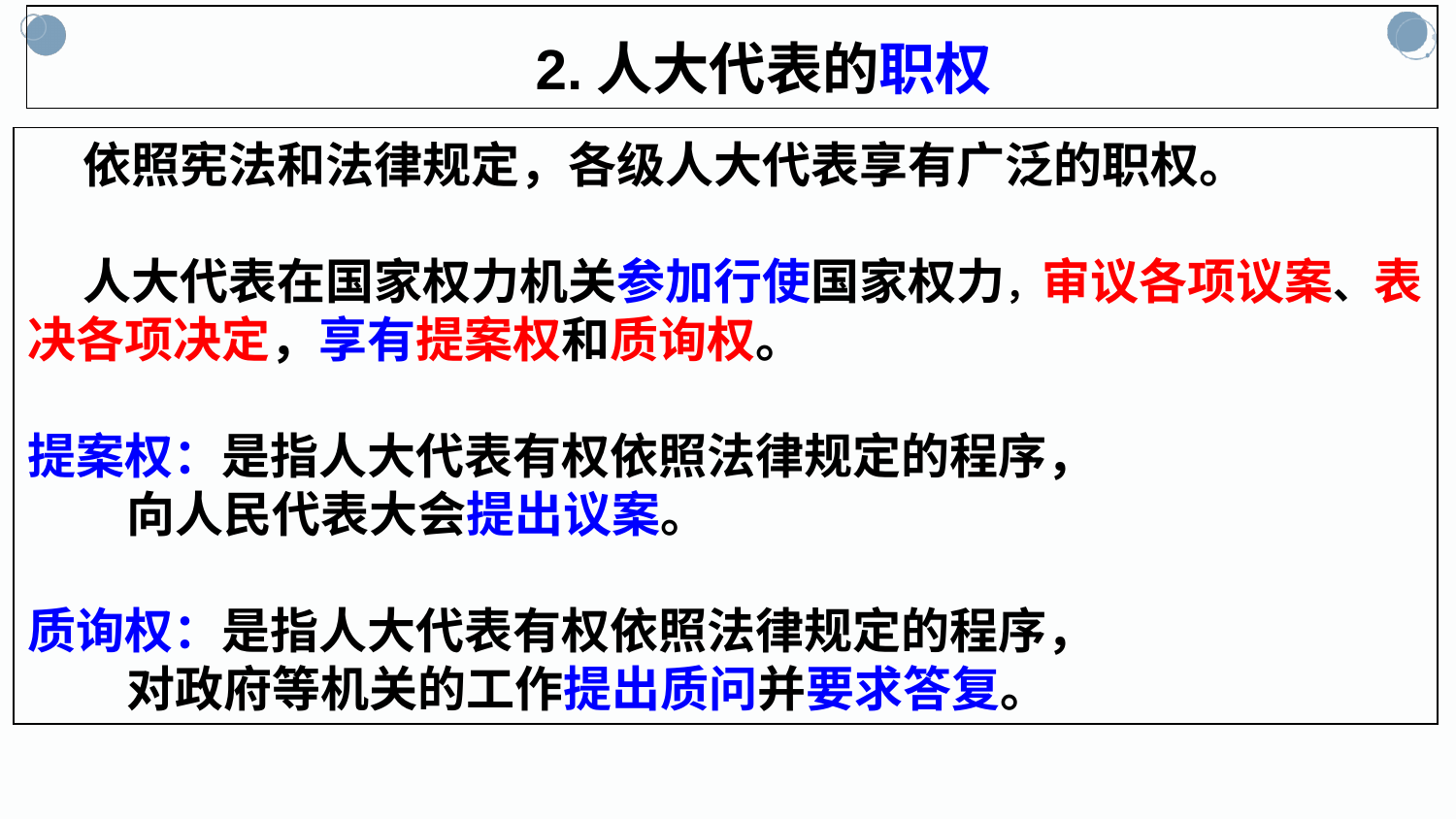

2.人大代表的职权
    依照宪法和法律规定，各级人大代表享有广泛的职权。

    人大代表在国家权力机关参加行使国家权力，审议各项议案、表决各项决定，享有提案权和质询权。

提案权：是指人大代表有权依照法律规定的程序，
        向人民代表大会提出议案。

质询权：是指人大代表有权依照法律规定的程序，
        对政府等机关的工作提出质问并要求答复。